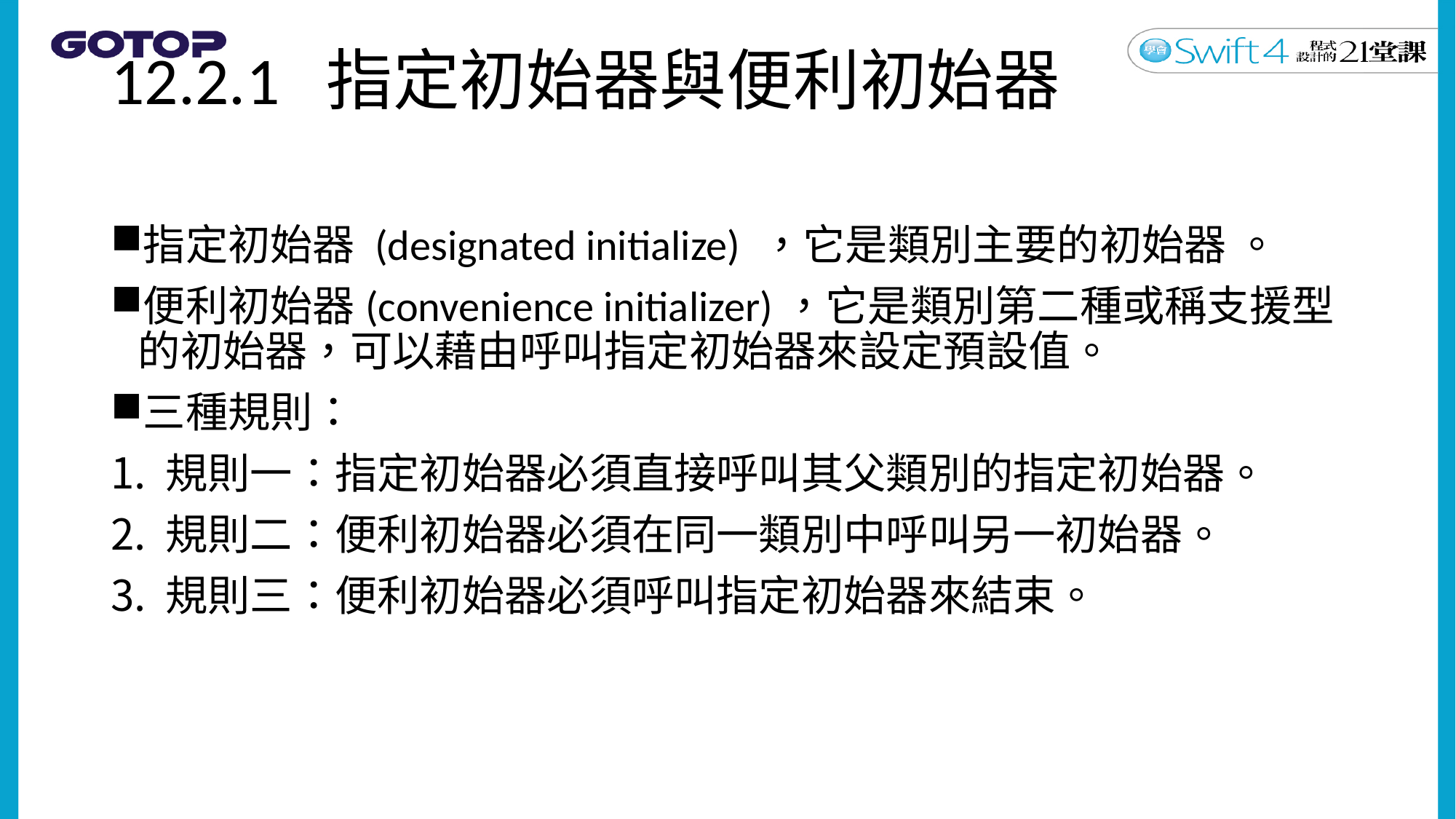

# 12.2.1  指定初始器與便利初始器
指定初始器 (designated initialize) ，它是類別主要的初始器 。
便利初始器(convenience initializer)，它是類別第二種或稱支援型的初始器，可以藉由呼叫指定初始器來設定預設值。
三種規則：
規則一：指定初始器必須直接呼叫其父類別的指定初始器。
規則二：便利初始器必須在同一類別中呼叫另一初始器。
規則三：便利初始器必須呼叫指定初始器來結束。